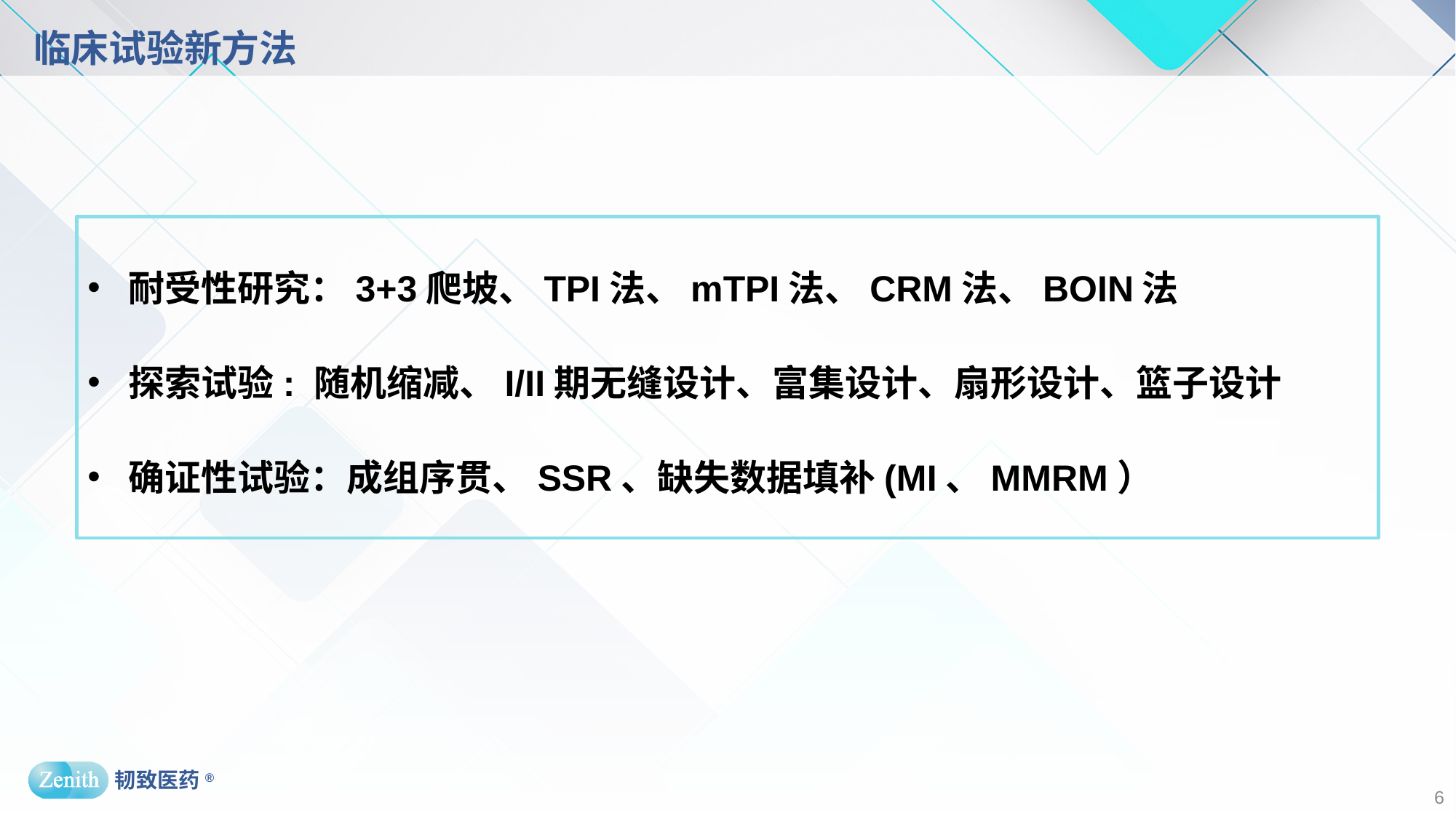

# 临床试验新方法
耐受性研究：3+3爬坡、TPI法、mTPI法、CRM法、BOIN法
探索试验: 随机缩减、I/II期无缝设计、富集设计、扇形设计、篮子设计
确证性试验：成组序贯、SSR、缺失数据填补(MI、MMRM）

6